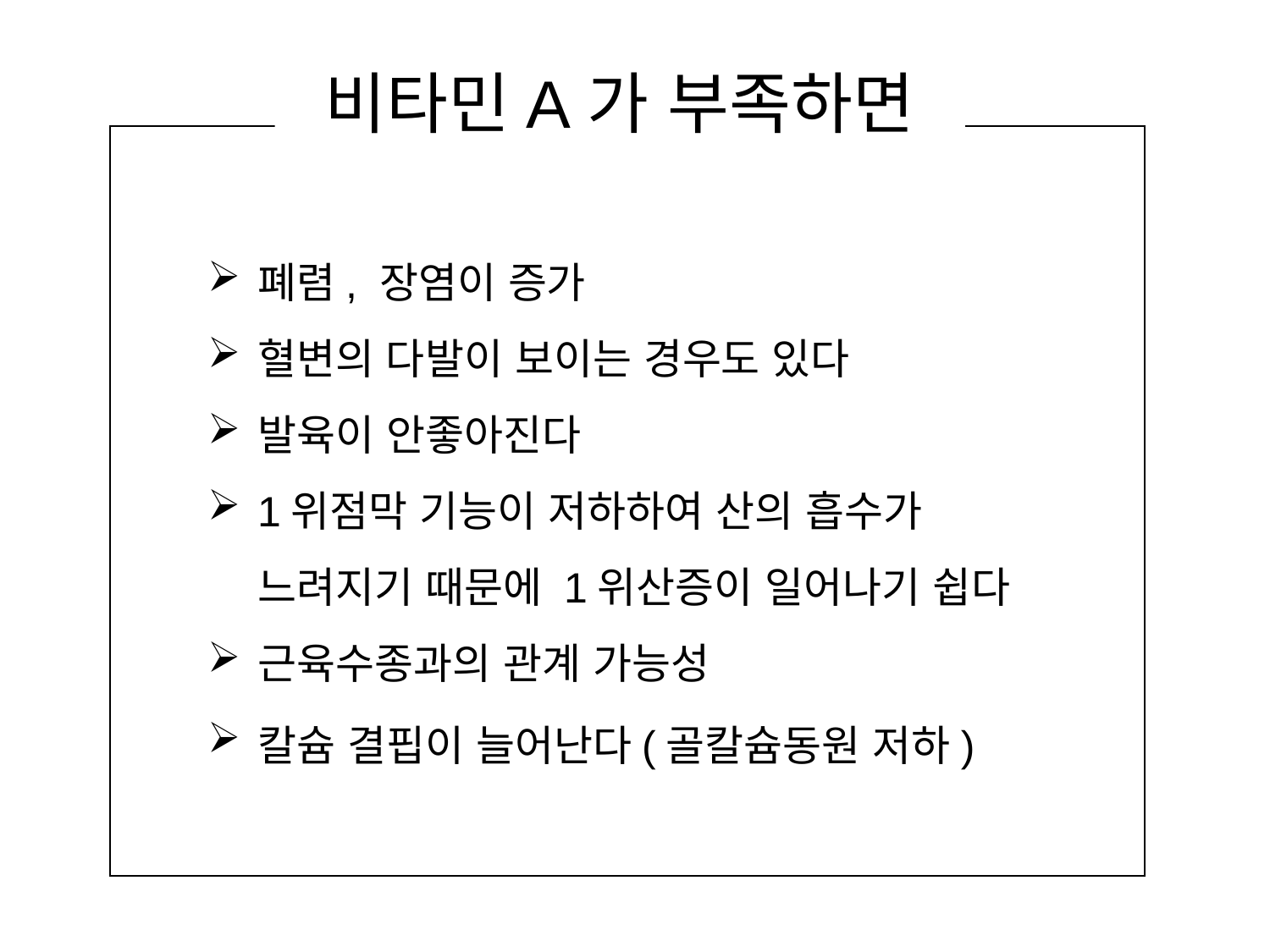

# 비타민A가 부족하면

폐렴, 장염이 증가
혈변의 다발이 보이는 경우도 있다
발육이 안좋아진다
1위점막 기능이 저하하여 산의 흡수가 느려지기 때문에 1위산증이 일어나기 쉽다
근육수종과의 관계 가능성
칼슘 결핍이 늘어난다(골칼슘동원 저하)